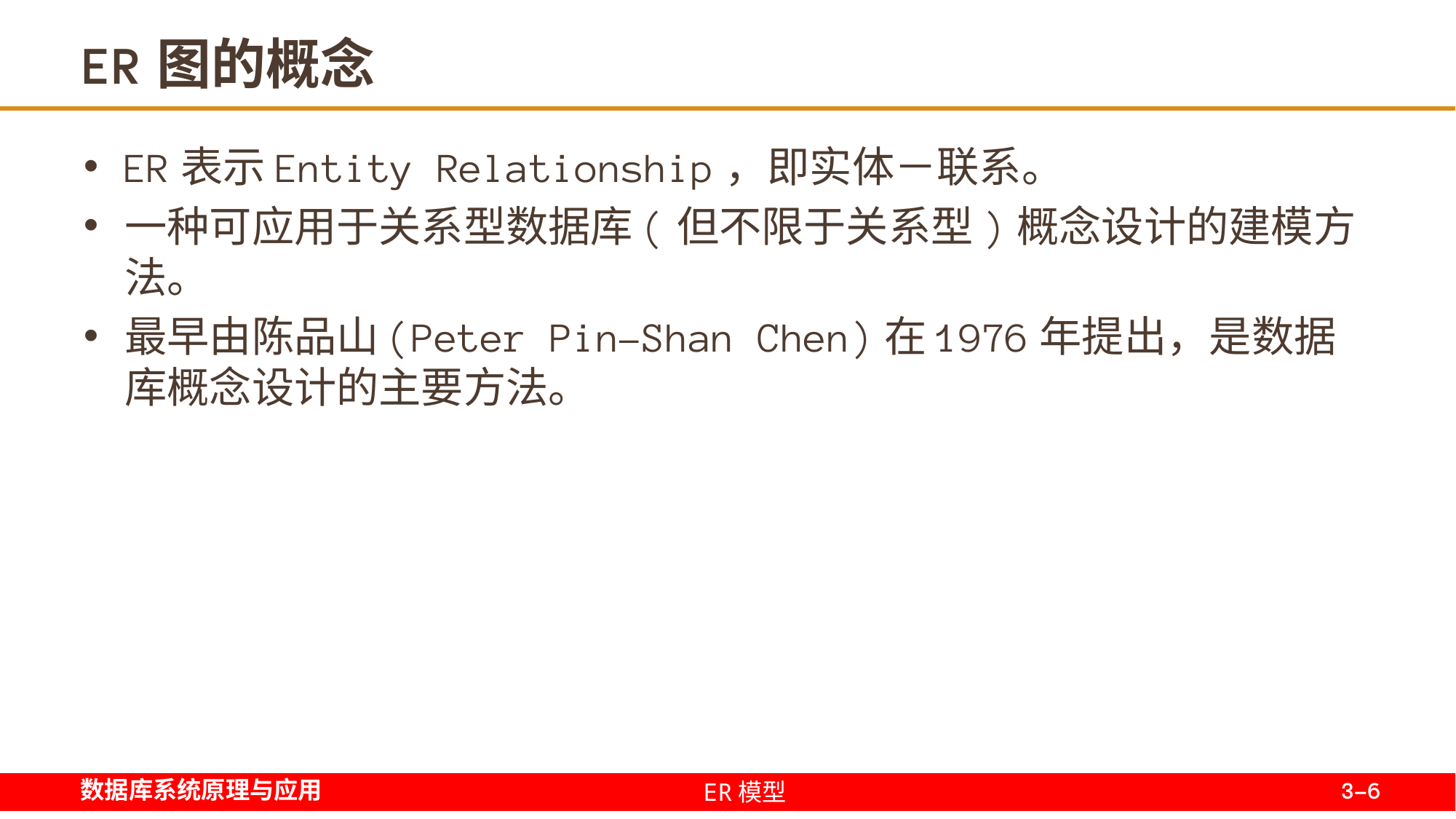

# ER图的概念
ER表示Entity Relationship，即实体－联系。
一种可应用于关系型数据库(但不限于关系型)概念设计的建模方法。
最早由陈品山(Peter Pin-Shan Chen)在1976年提出，是数据库概念设计的主要方法。